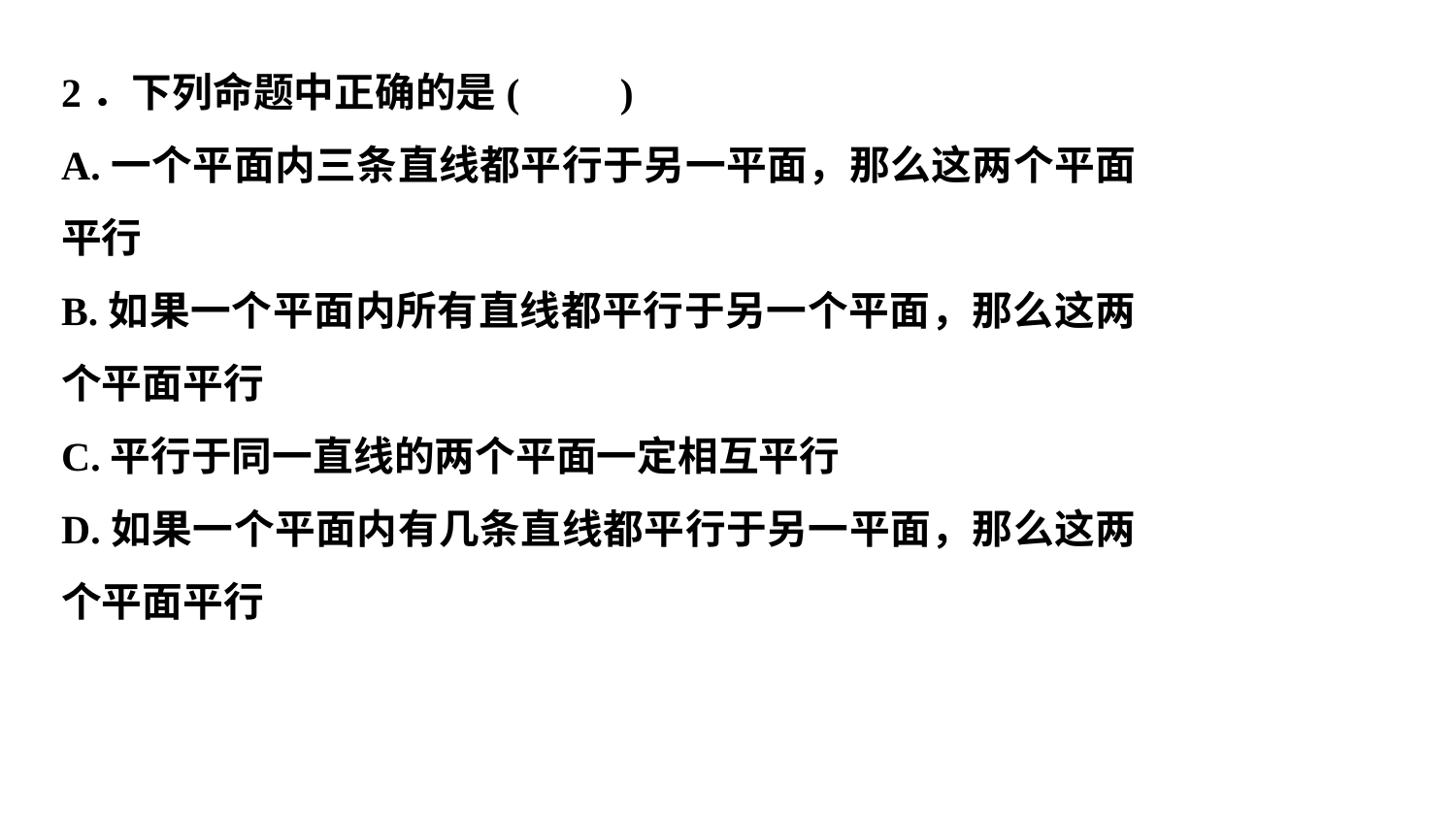

2．下列命题中正确的是(　　)
A.一个平面内三条直线都平行于另一平面，那么这两个平面平行
B.如果一个平面内所有直线都平行于另一个平面，那么这两个平面平行
C.平行于同一直线的两个平面一定相互平行
D.如果一个平面内有几条直线都平行于另一平面，那么这两个平面平行